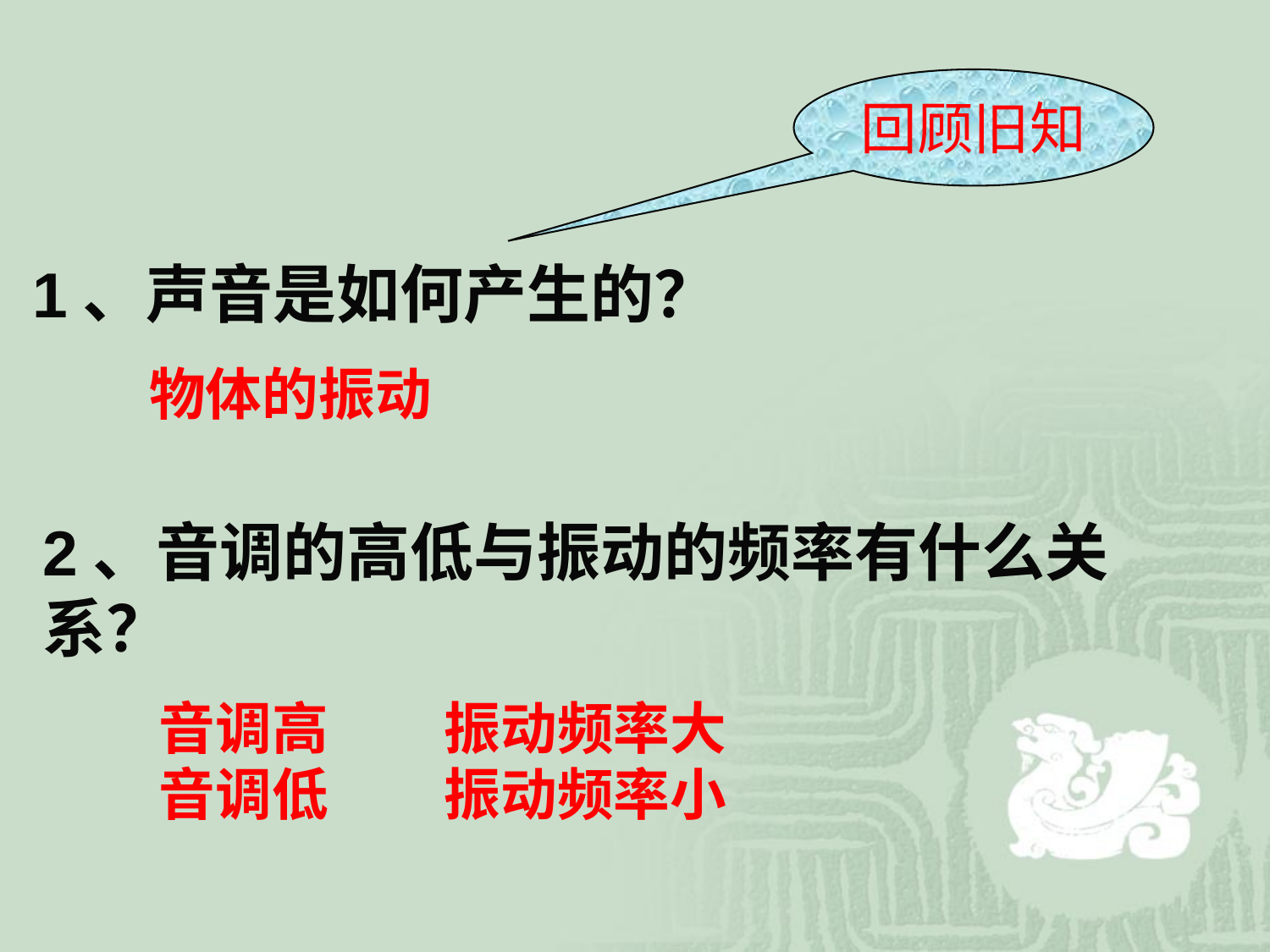

回顾旧知
1、声音是如何产生的？
        物体的振动
2、音调的高低与振动的频率有什么关系？
        音调高         振动频率大
        音调低         振动频率小